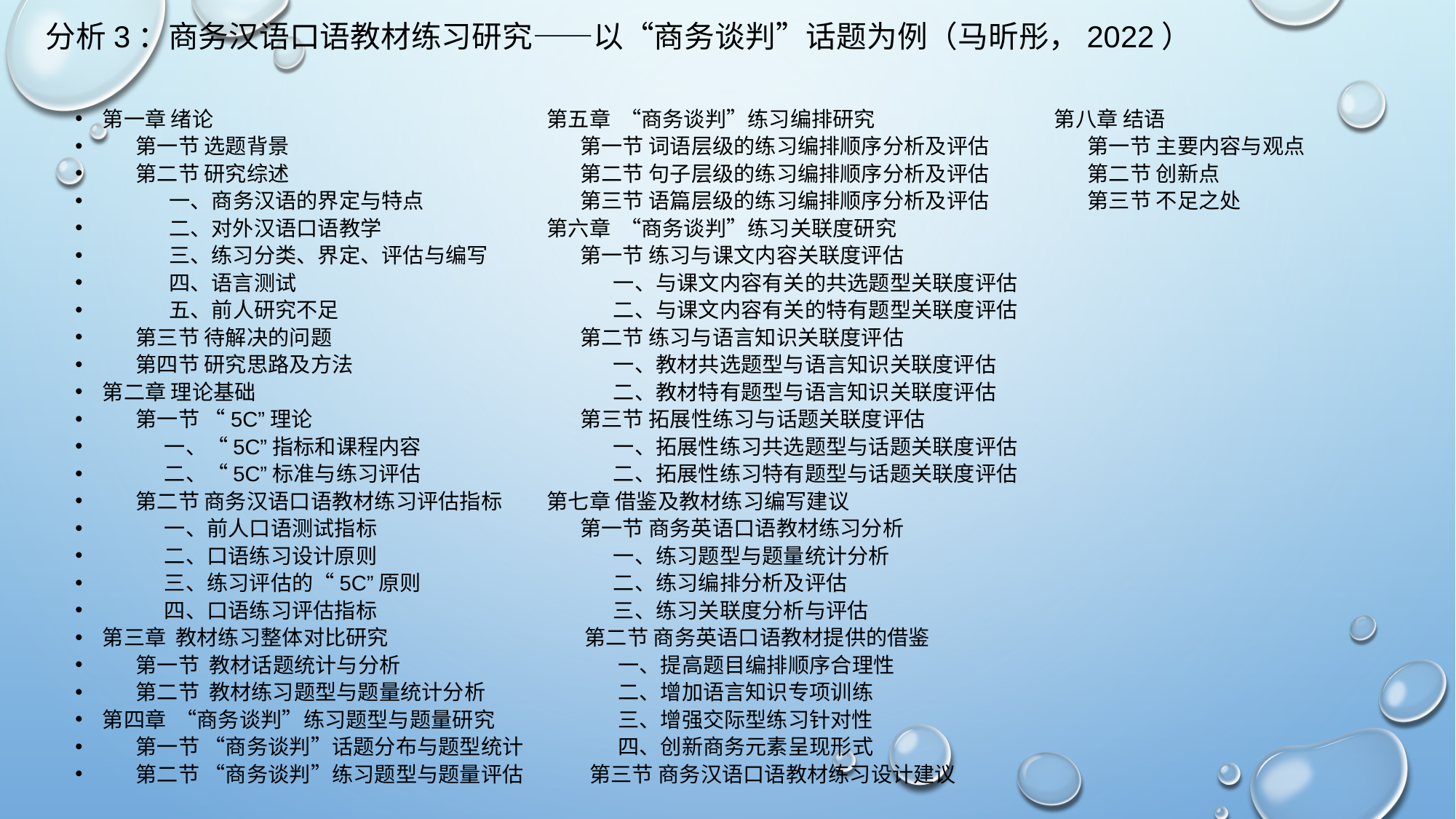

# 分析3：商务汉语口语教材练习研究——以“商务谈判”话题为例（马昕彤，2022）
第一章 绪论
      第一节 选题背景
      第二节 研究综述
             一、商务汉语的界定与特点
             二、对外汉语口语教学
             三、练习分类、界定、评估与编写
             四、语言测试
             五、前人研究不足
      第三节 待解决的问题
      第四节 研究思路及方法
第二章 理论基础
      第一节 “5C”理论
            一、“5C”指标和课程内容
            二、“5C”标准与练习评估
      第二节 商务汉语口语教材练习评估指标
            一、前人口语测试指标
            二、口语练习设计原则
            三、练习评估的“5C”原则
            四、口语练习评估指标
第三章  教材练习整体对比研究
      第一节  教材话题统计与分析
      第二节  教材练习题型与题量统计分析
第四章  “商务谈判”练习题型与题量研究
      第一节 “商务谈判”话题分布与题型统计
      第二节 “商务谈判”练习题型与题量评估
第五章  “商务谈判”练习编排研究
      第一节 词语层级的练习编排顺序分析及评估
      第二节 句子层级的练习编排顺序分析及评估
      第三节 语篇层级的练习编排顺序分析及评估
第六章  “商务谈判”练习关联度研究
      第一节 练习与课文内容关联度评估
             一、与课文内容有关的共选题型关联度评估
             二、与课文内容有关的特有题型关联度评估
      第二节 练习与语言知识关联度评估
             一、教材共选题型与语言知识关联度评估
             二、教材特有题型与语言知识关联度评估
      第三节 拓展性练习与话题关联度评估
             一、拓展性练习共选题型与话题关联度评估
             二、拓展性练习特有题型与话题关联度评估
第七章 借鉴及教材练习编写建议
      第一节 商务英语口语教材练习分析
             一、练习题型与题量统计分析
             二、练习编排分析及评估
             三、练习关联度分析与评估
       第二节 商务英语口语教材提供的借鉴
              一、提高题目编排顺序合理性
              二、增加语言知识专项训练
              三、增强交际型练习针对性
              四、创新商务元素呈现形式
        第三节 商务汉语口语教材练习设计建议
第八章 结语
      第一节 主要内容与观点
      第二节 创新点
      第三节 不足之处